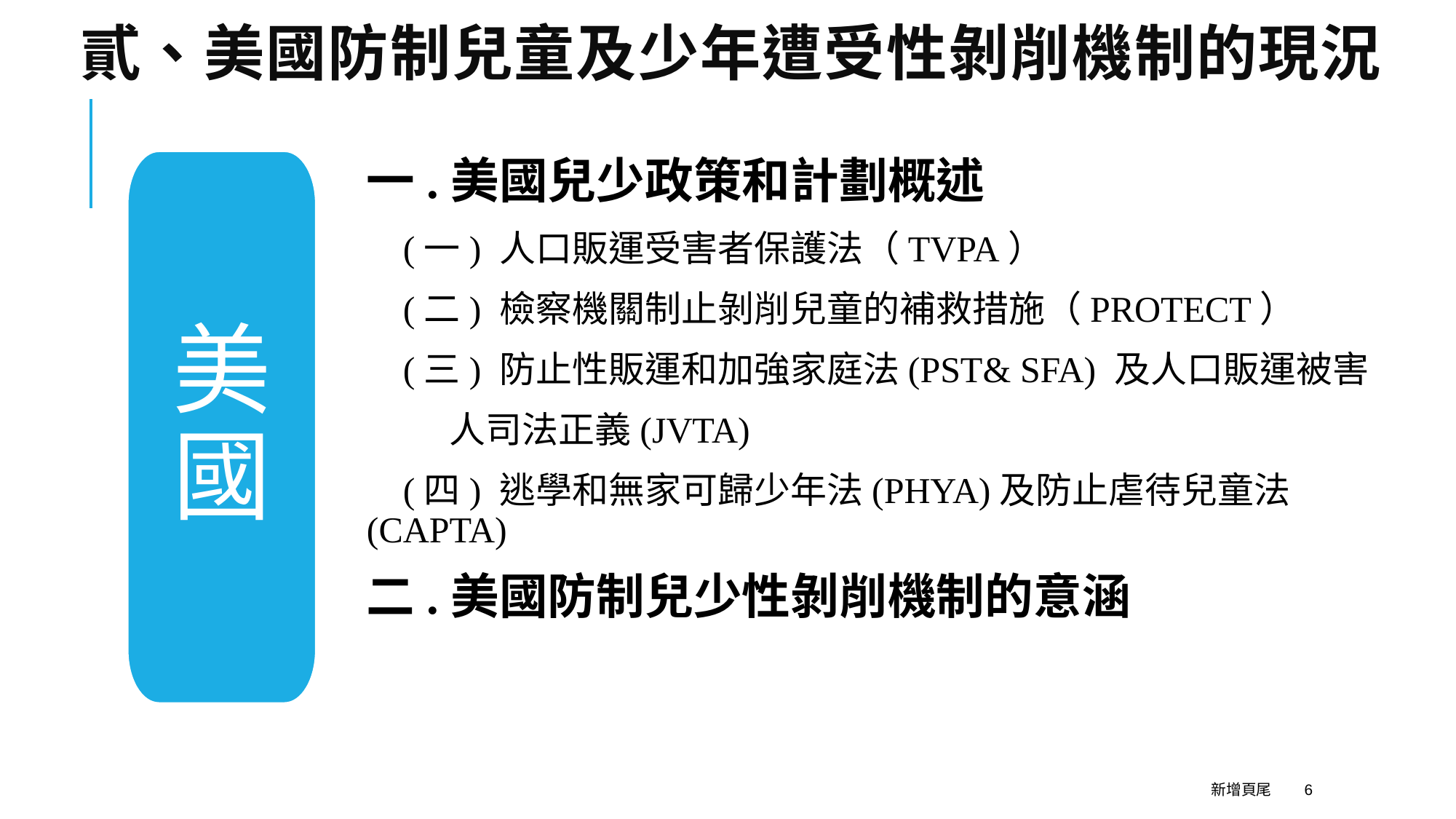

# 貳、美國防制兒童及少年遭受性剝削機制的現況
美國
一.美國兒少政策和計劃概述
    (一) 人口販運受害者保護法（TVPA）
    (二) 檢察機關制止剝削兒童的補救措施（PROTECT）
    (三) 防止性販運和加強家庭法(PST& SFA) 及人口販運被害
         人司法正義(JVTA)
    (四) 逃學和無家可歸少年法(PHYA)及防止虐待兒童法(CAPTA)
二.美國防制兒少性剝削機制的意涵

新增頁尾
6